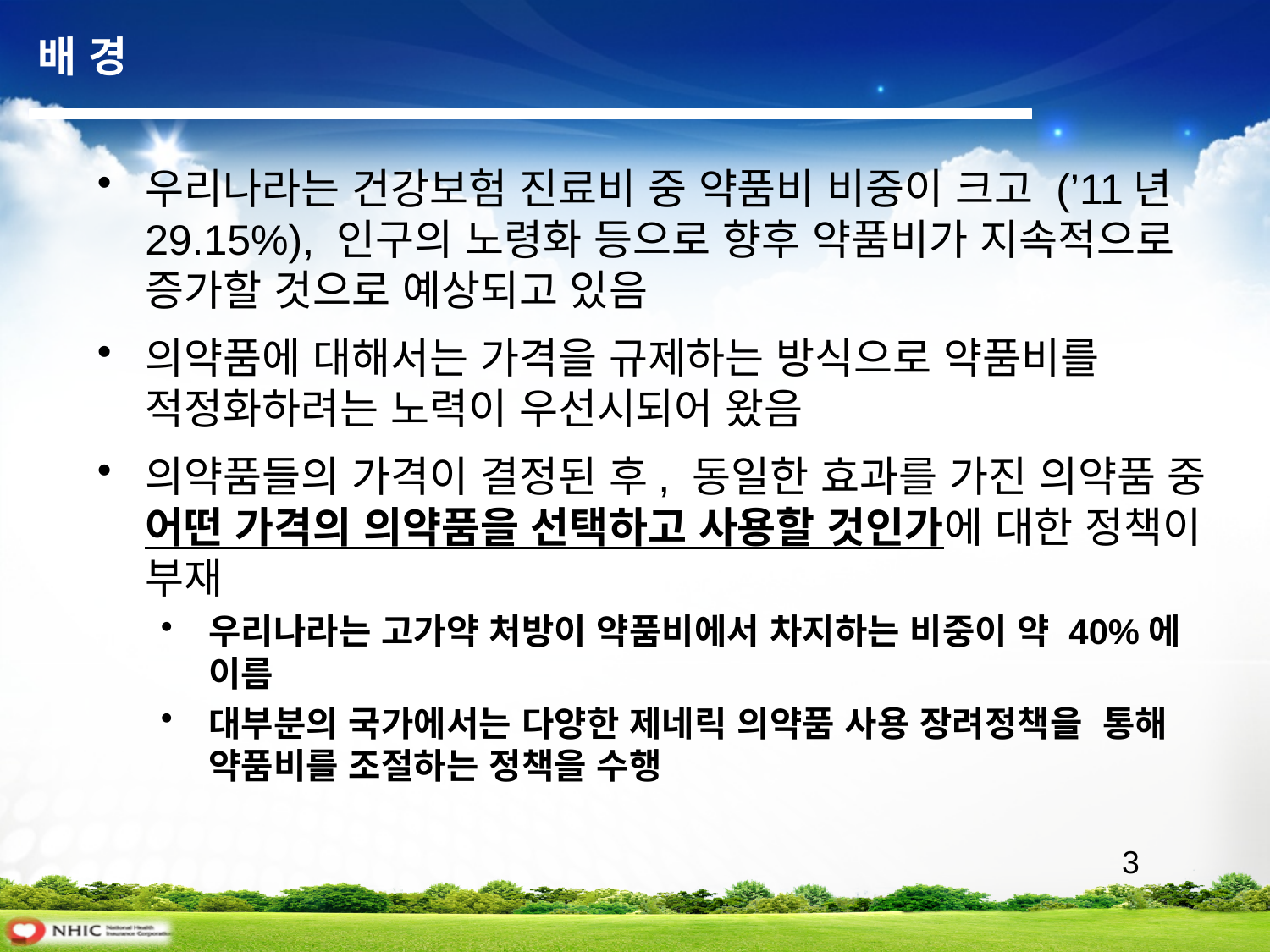

배 경
우리나라는 건강보험 진료비 중 약품비 비중이 크고 (’11년 29.15%), 인구의 노령화 등으로 향후 약품비가 지속적으로 증가할 것으로 예상되고 있음
의약품에 대해서는 가격을 규제하는 방식으로 약품비를 적정화하려는 노력이 우선시되어 왔음
의약품들의 가격이 결정된 후, 동일한 효과를 가진 의약품 중 어떤 가격의 의약품을 선택하고 사용할 것인가에 대한 정책이 부재
우리나라는 고가약 처방이 약품비에서 차지하는 비중이 약 40%에 이름
대부분의 국가에서는 다양한 제네릭 의약품 사용 장려정책을  통해 약품비를 조절하는 정책을 수행

                       3